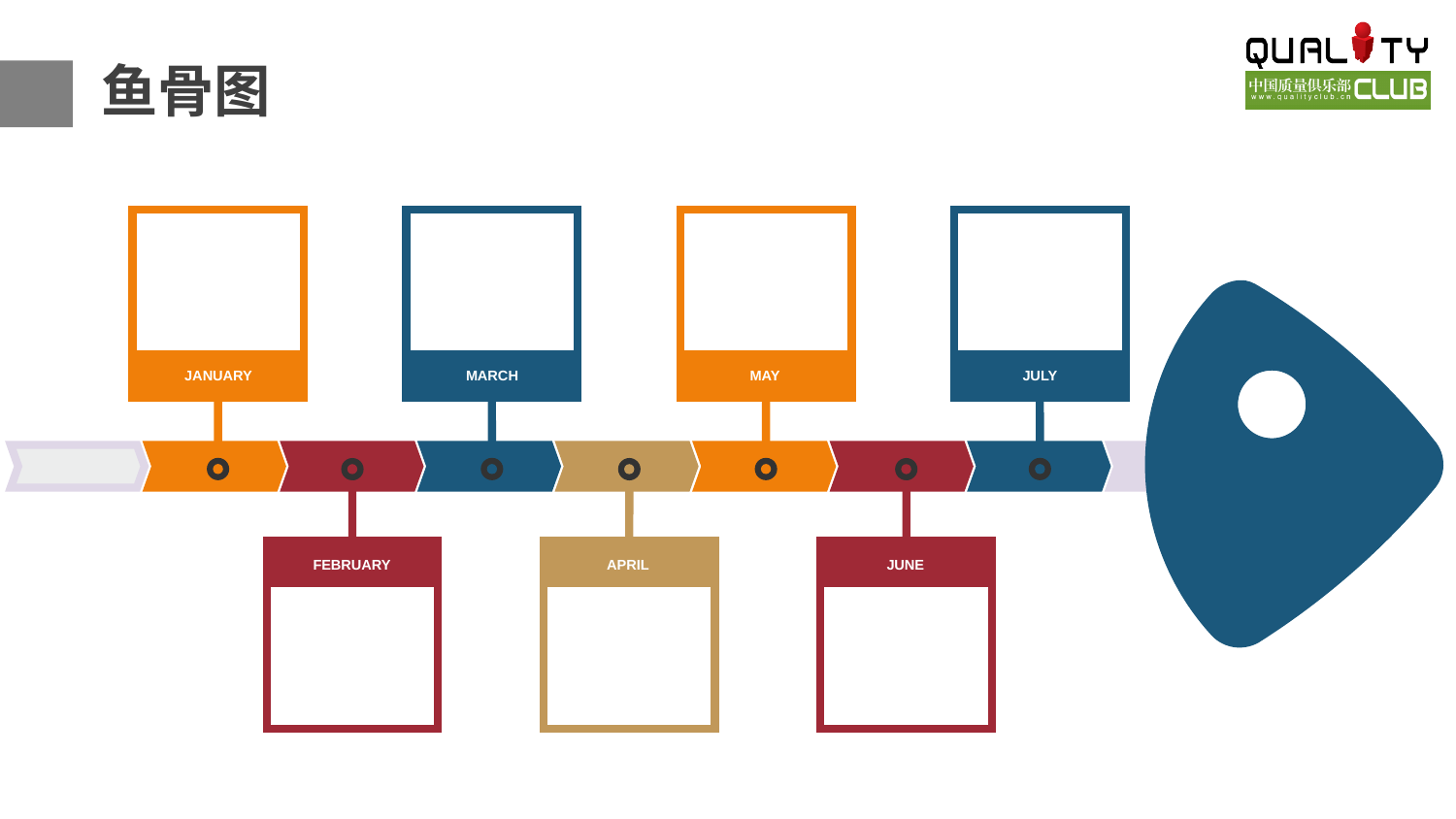

鱼骨图

JANUARY

MARCH

MAY

JULY

FEBRUARY

APRIL

JUNE